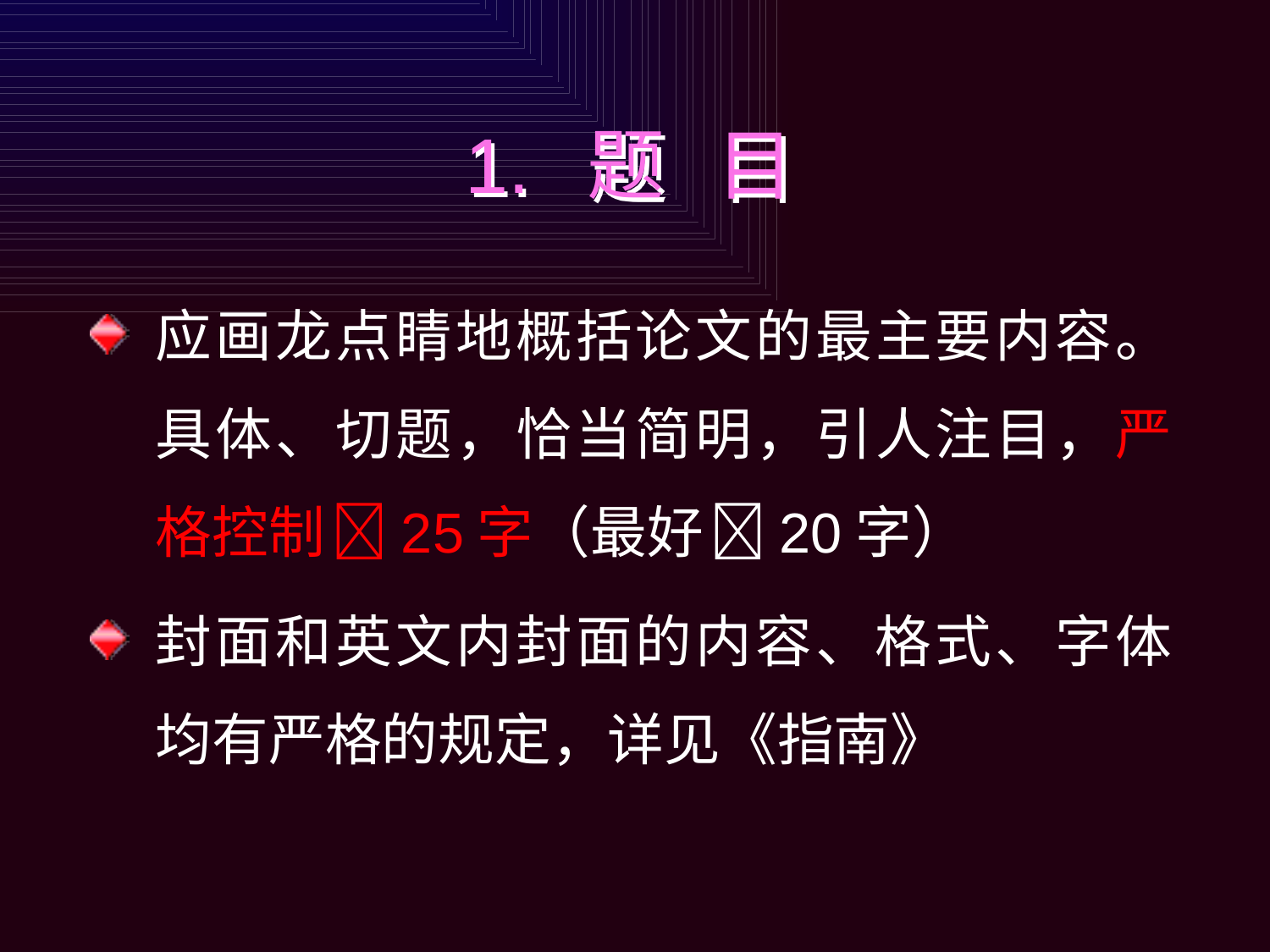

# 1.  题   目
应画龙点睛地概括论文的最主要内容。具体、切题，恰当简明，引人注目，严格控制 ≤ 25字（最好 ≤ 20字）
封面和英文内封面的内容、格式、字体均有严格的规定，详见《指南》